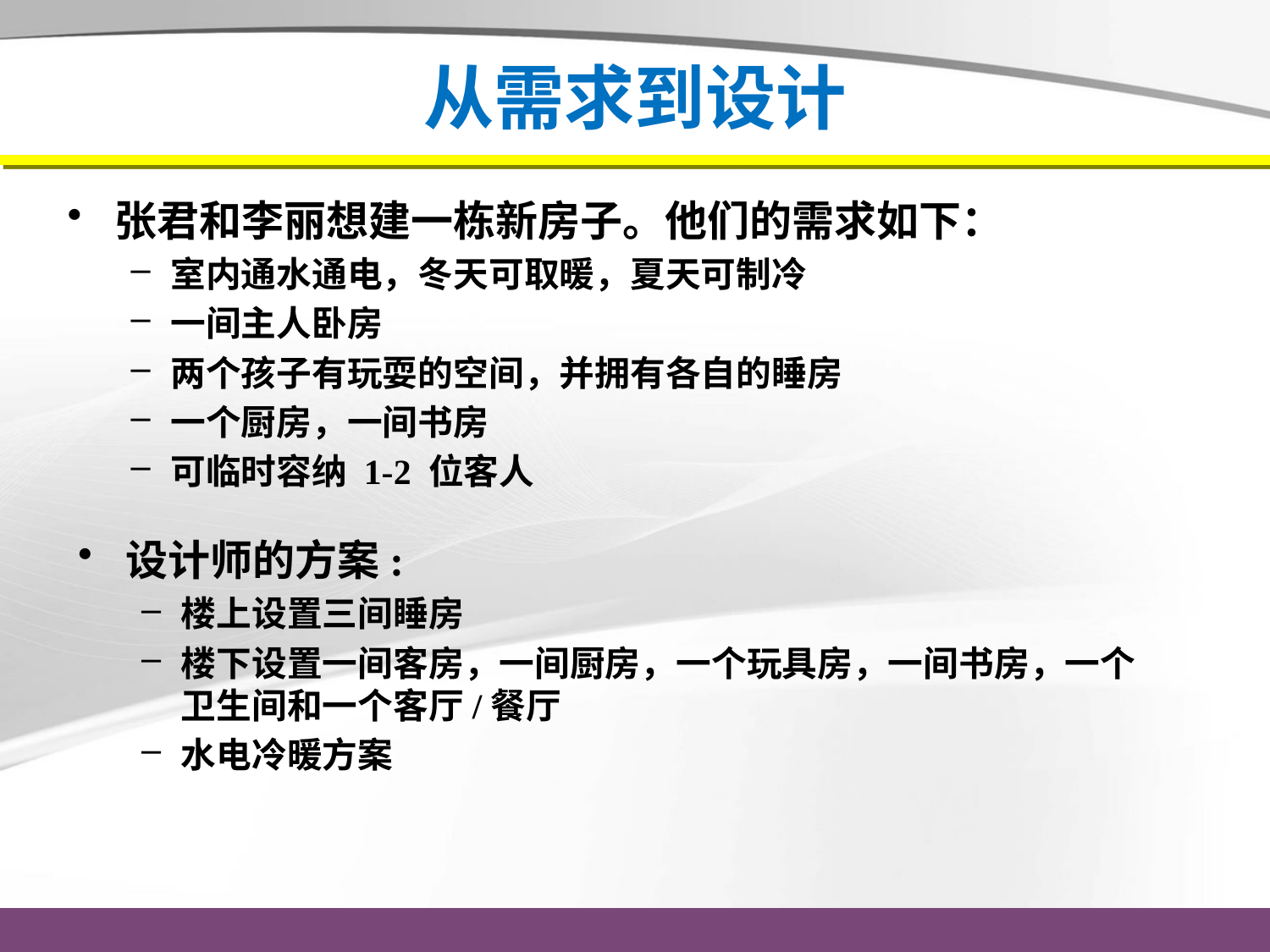

# 从需求到设计
张君和李丽想建一栋新房子。他们的需求如下：
室内通水通电，冬天可取暖，夏天可制冷
一间主人卧房
两个孩子有玩耍的空间，并拥有各自的睡房
一个厨房，一间书房
可临时容纳 1-2 位客人

设计师的方案:
楼上设置三间睡房
楼下设置一间客房，一间厨房，一个玩具房，一间书房，一个卫生间和一个客厅/餐厅
水电冷暖方案